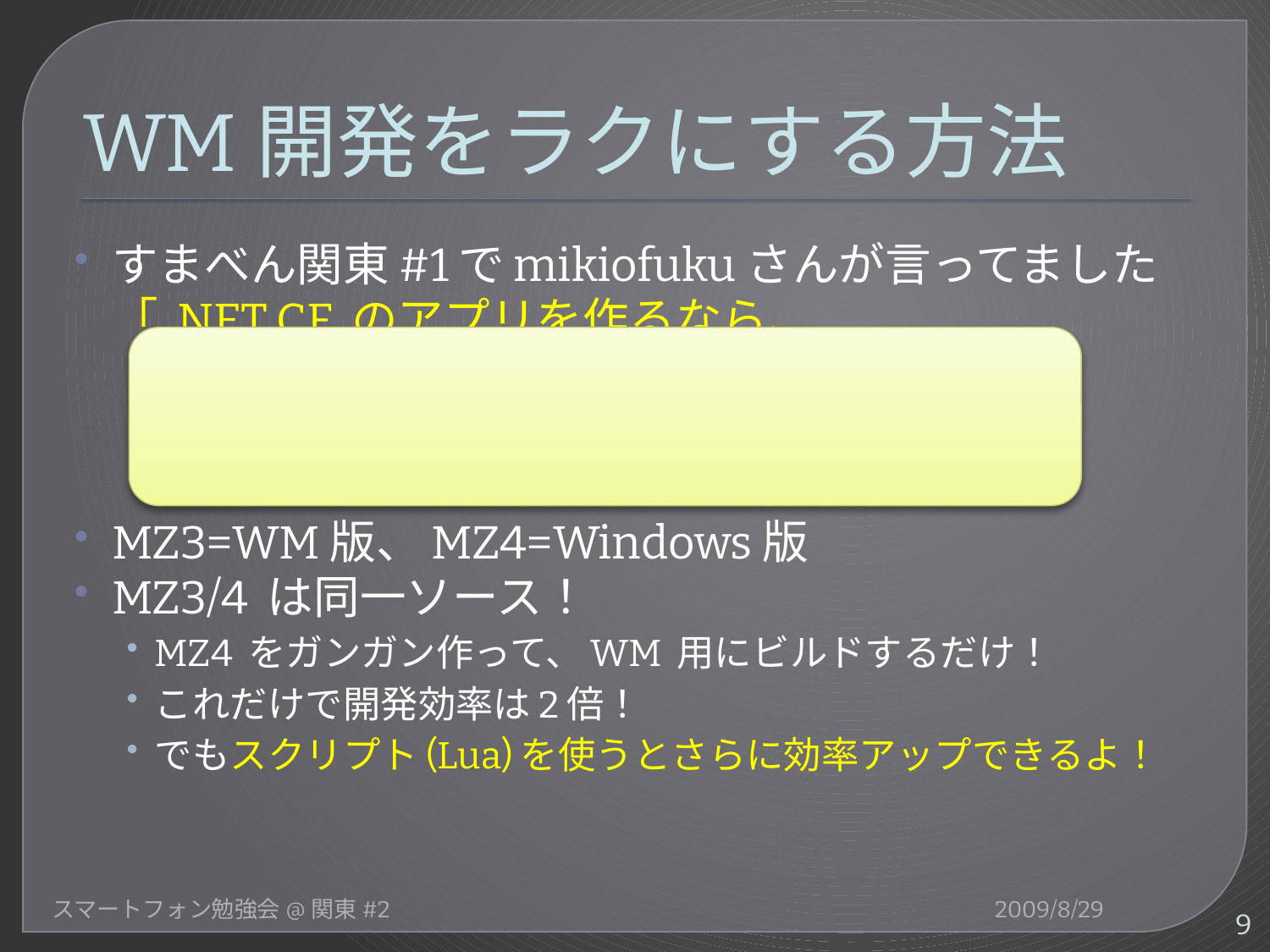

# WM開発をラクにする方法
すまべん関東#1でmikiofukuさんが言ってました
「.NET CF のアプリを作るなら、
　.NET で作って、テストして、
　それを .NET CF にコピペすればOK」

MZ3=WM版、MZ4=Windows版
MZ3/4 は同一ソース！
MZ4 をガンガン作って、WM 用にビルドするだけ！
これだけで開発効率は2倍！
でもスクリプト(Lua)を使うとさらに効率アップできるよ！

スマートフォン勉強会@関東#2
2009/8/29
9